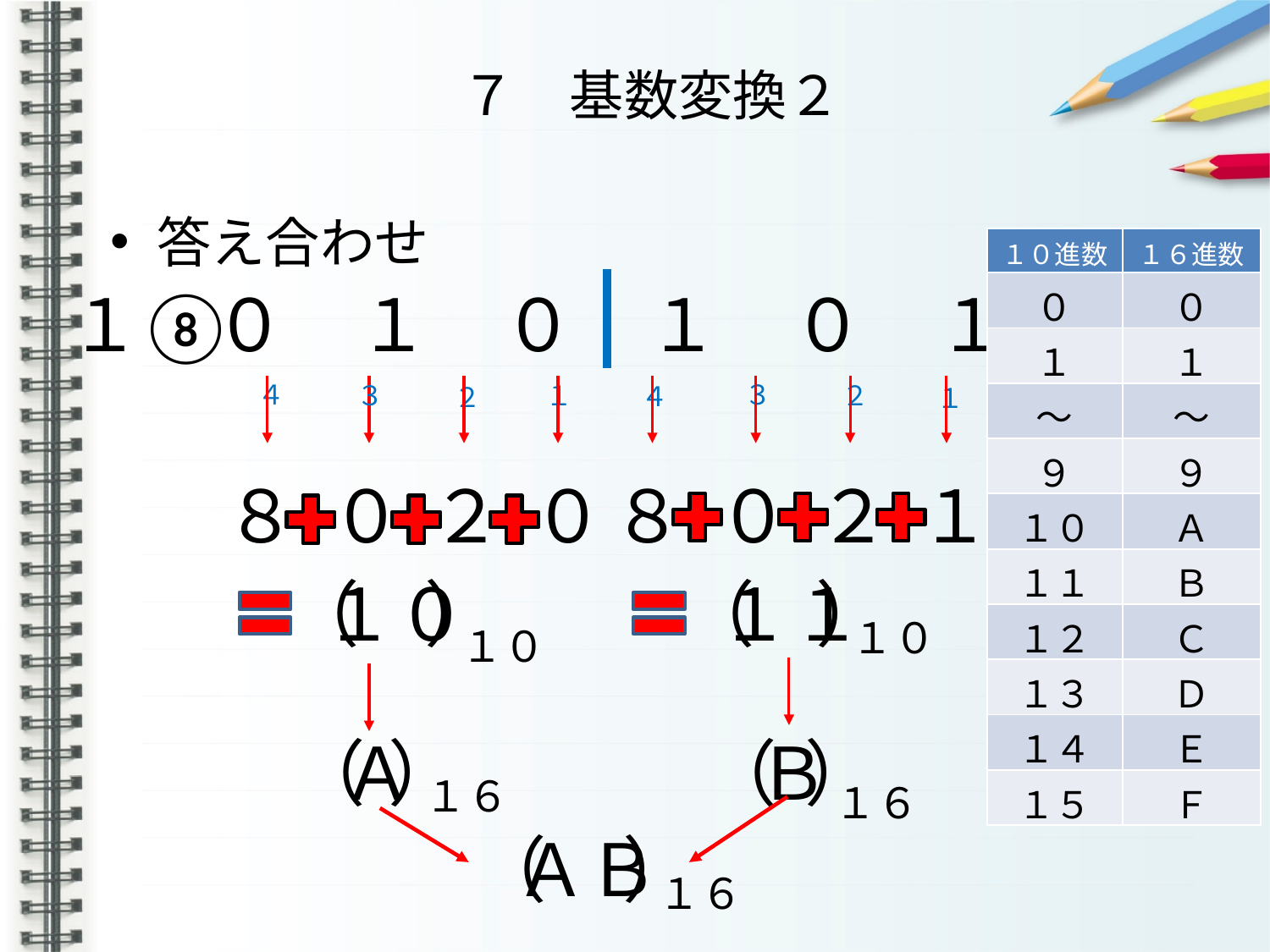

# ７　基数変換２
答え合わせ
| １０進数 | １６進数 |
| --- | --- |
| ０ | ０ |
| １ | １ |
| ～ | ～ |
| ９ | ９ |
| １０ | Ａ |
| １１ | Ｂ |
| １２ | Ｃ |
| １３ | Ｄ |
| １４ | Ｅ |
| １５ | Ｆ |
１　０　１　０　１　０　１　１
⑧
４
３
３
１
２
４
２
１
８
０
２
０
８
０
２
１

（
１０
）
（
１１
）

１０
１０
（
Ａ
）
（
Ｂ
）
１６
１６
（
ＡＢ
）
１６